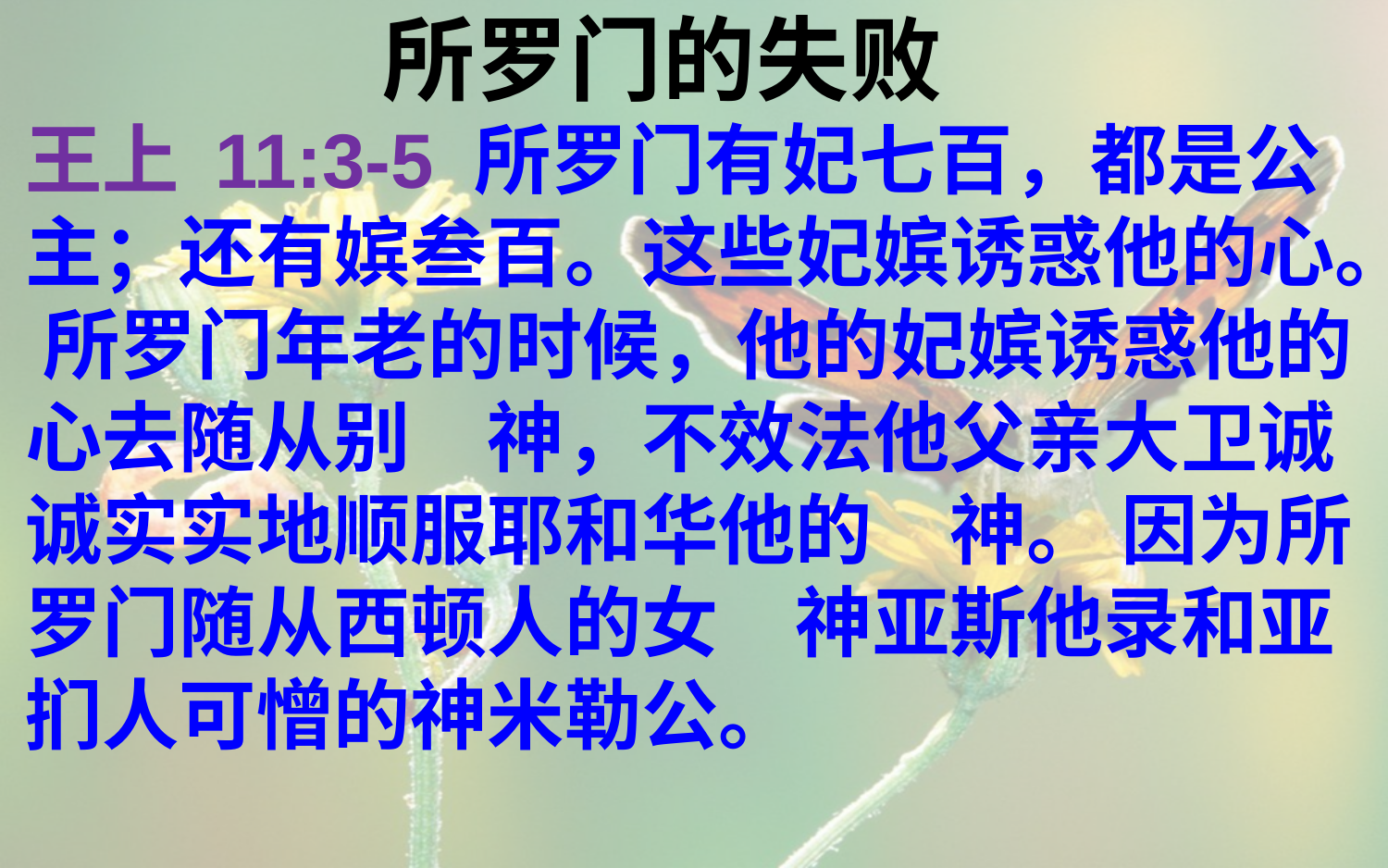

所罗门的失败
王上 11:3-5 所罗门有妃七百，都是公主；还有嫔叁百。这些妃嫔诱惑他的心。 所罗门年老的时候，他的妃嫔诱惑他的心去随从别　神，不效法他父亲大卫诚诚实实地顺服耶和华他的　神。 因为所罗门随从西顿人的女　神亚斯他录和亚扪人可憎的神米勒公。